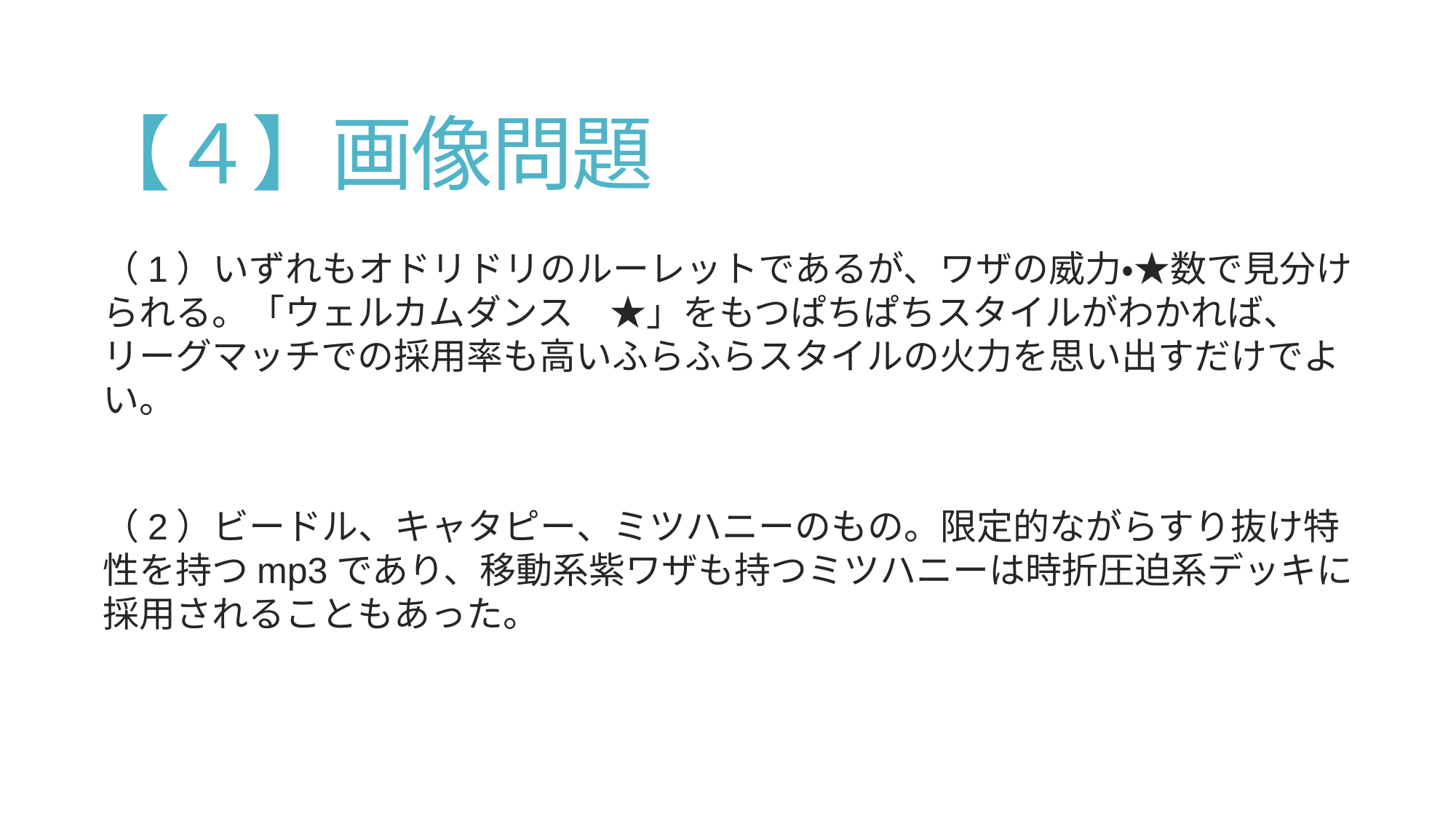

# 【４】画像問題
（1）いずれもオドリドリのルーレットであるが、ワザの威力・★数で見分けられる。「ウェルカムダンス　★」をもつぱちぱちスタイルがわかれば、リーグマッチでの採用率も高いふらふらスタイルの火力を思い出すだけでよい。

（2）ビードル、キャタピー、ミツハニーのもの。限定的ながらすり抜け特性を持つmp3であり、移動系紫ワザも持つミツハニーは時折圧迫系デッキに採用されることもあった。